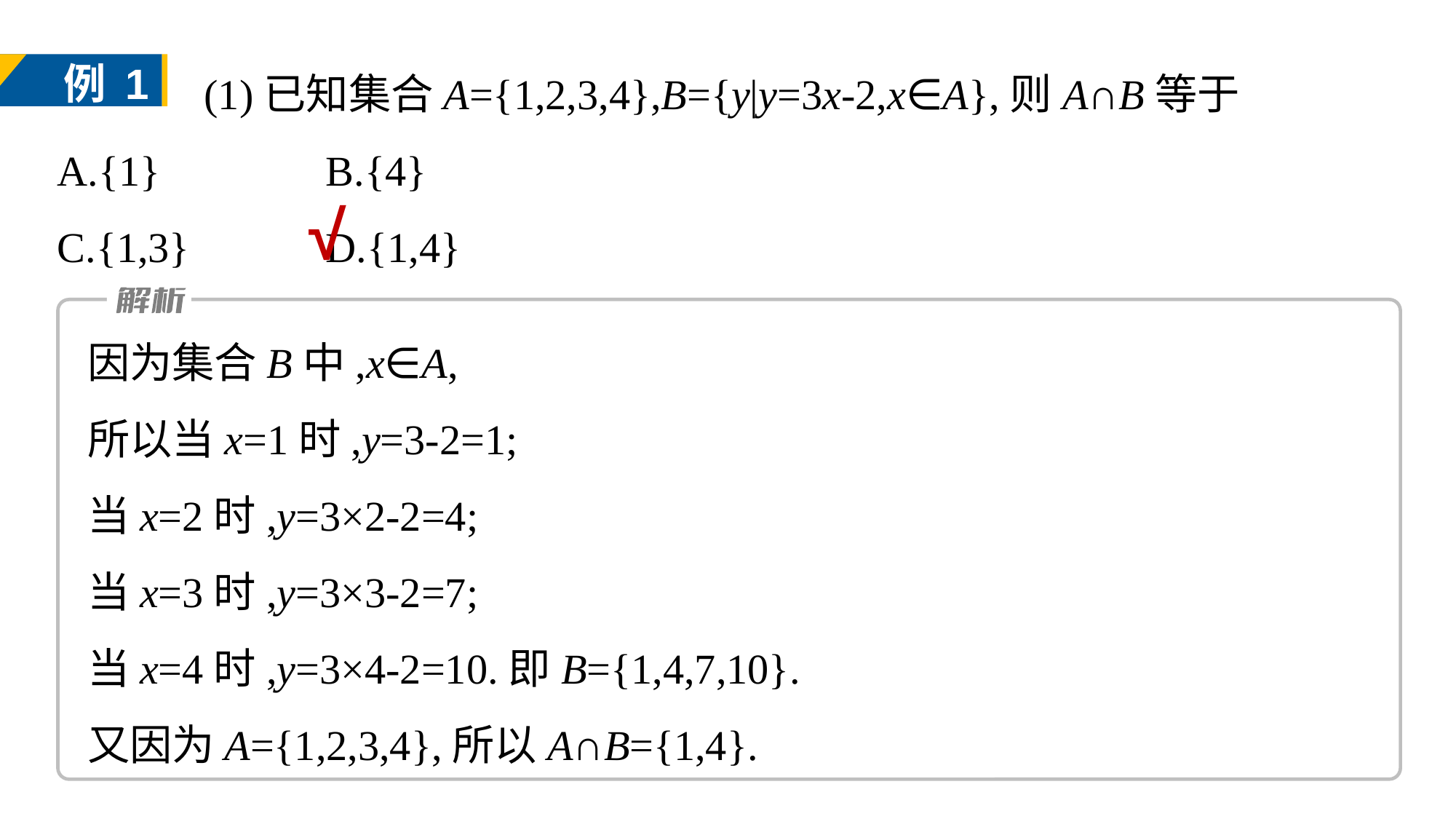

(1)已知集合A={1,2,3,4},B={y|y=3x-2,x∈A},则A∩B等于
A.{1}	B.{4}
C.{1,3}	D.{1,4}
例 1

√

因为集合B中,x∈A,
所以当x=1时,y=3-2=1;
当x=2时,y=3×2-2=4;
当x=3时,y=3×3-2=7;
当x=4时,y=3×4-2=10.即B={1,4,7,10}.
又因为A={1,2,3,4},所以A∩B={1,4}.